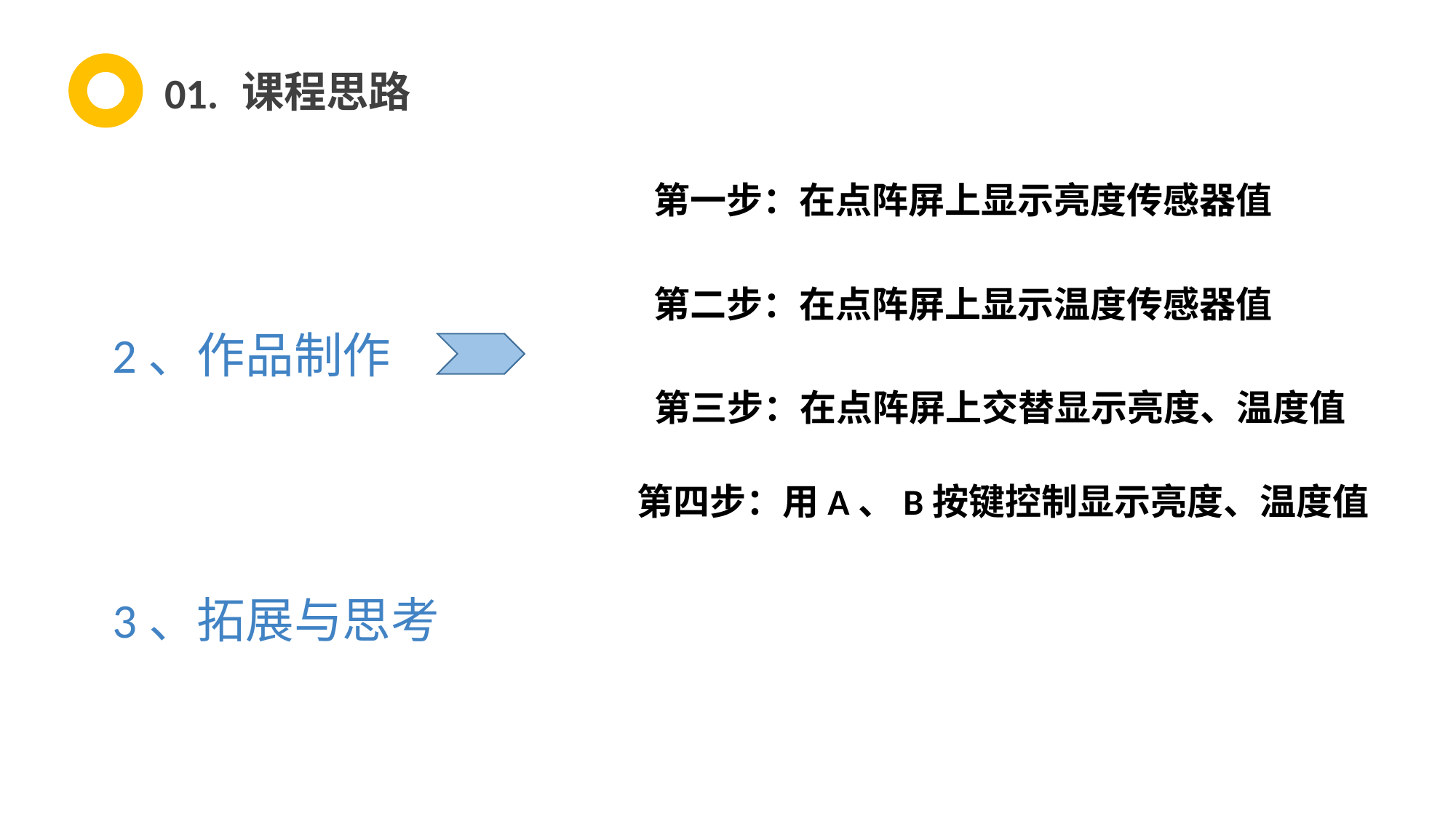

课程思路
01.
第一步：在点阵屏上显示亮度传感器值
第二步：在点阵屏上显示温度传感器值
2、作品制作

第三步：在点阵屏上交替显示亮度、温度值
第四步：用A、B按键控制显示亮度、温度值
3、拓展与思考